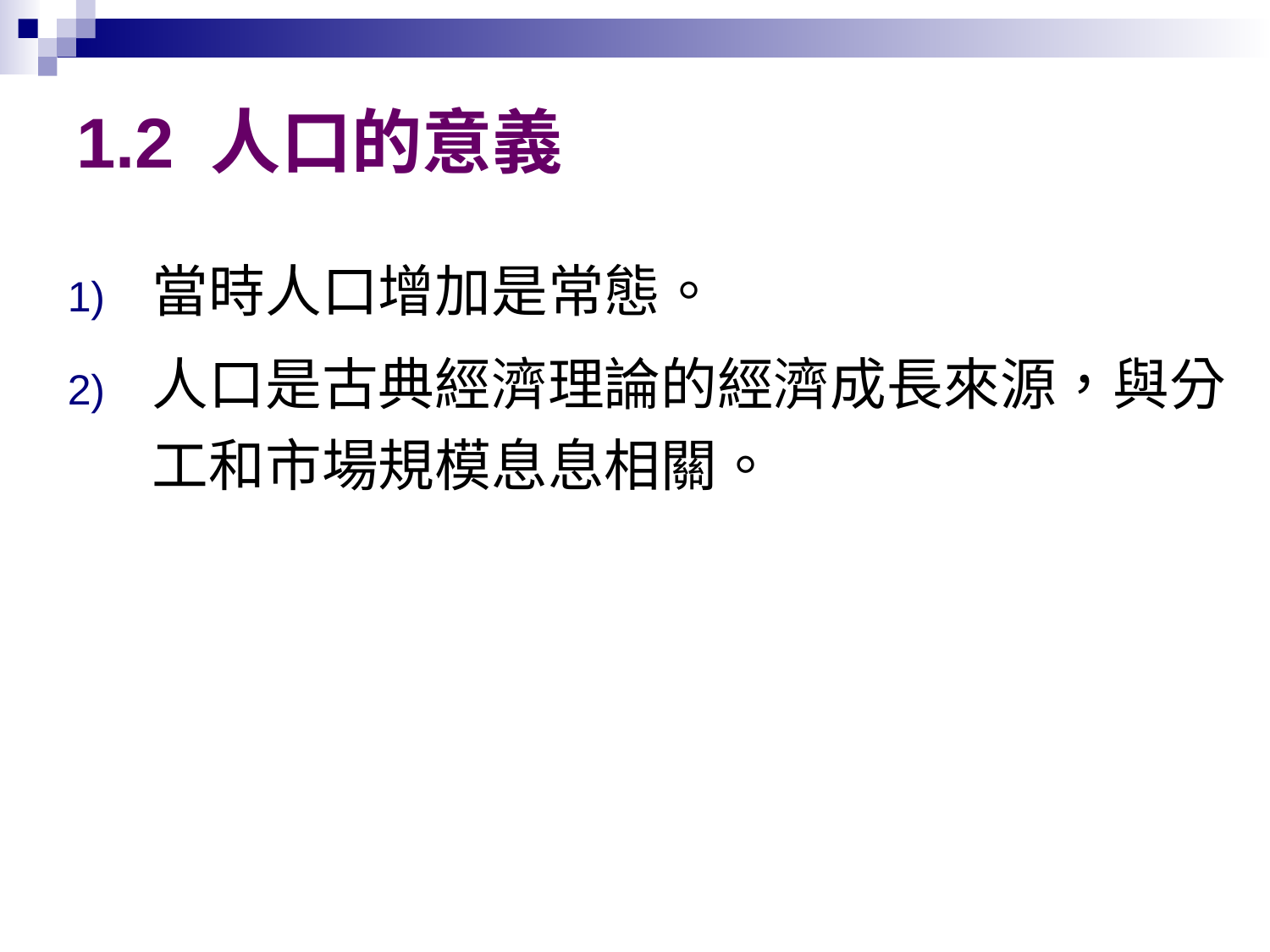

# 1.2 人口的意義
當時人口增加是常態。
人口是古典經濟理論的經濟成長來源，與分工和市場規模息息相關。